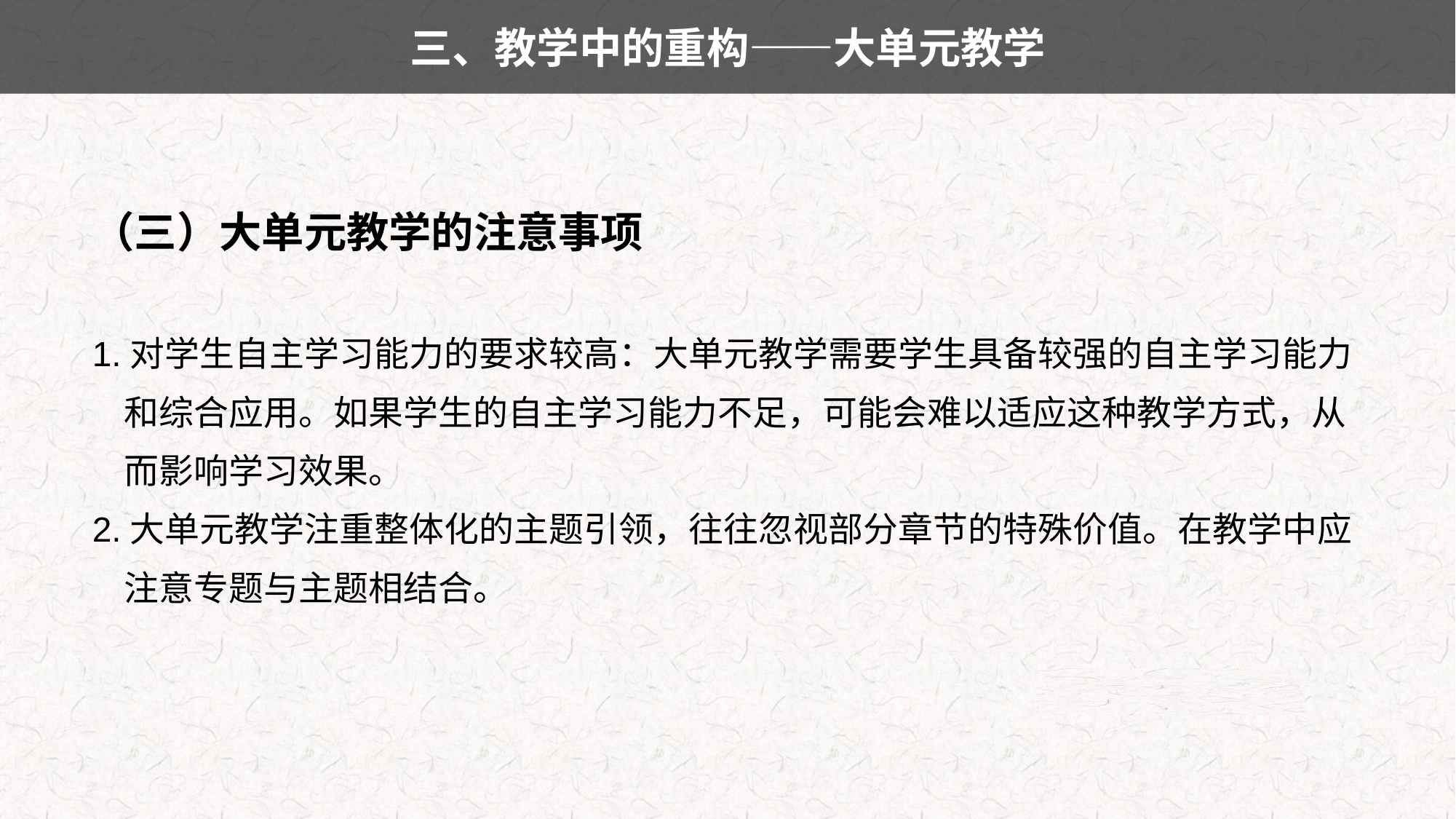

三、教学中的重构——大单元教学
（三）大单元教学的注意事项

1.对学生自主学习能力的要求较高：大单元教学需要学生具备较强的自主学习能力和综合应用。如果学生的自主学习能力不足，可能会难以适应这种教学方式，从而影响学习效果。
2.大单元教学注重整体化的主题引领，往往忽视部分章节的特殊价值。在教学中应注意专题与主题相结合。